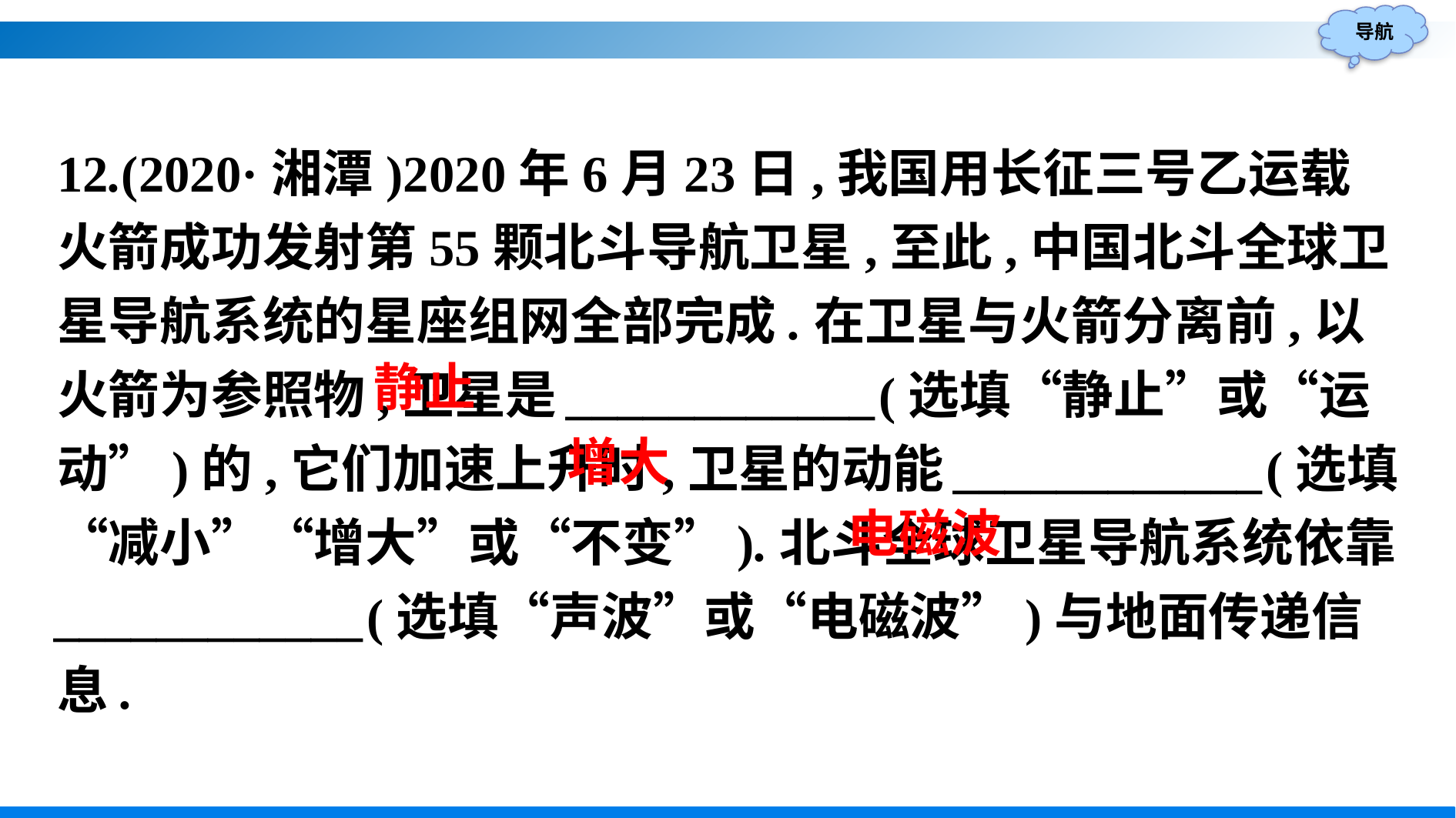

12.(2020·湘潭)2020年6月23日,我国用长征三号乙运载火箭成功发射第55颗北斗导航卫星,至此,中国北斗全球卫星导航系统的星座组网全部完成.在卫星与火箭分离前,以火箭为参照物,卫星是____________(选填“静止”或“运动”)的,它们加速上升时,卫星的动能____________(选填“减小”“增大”或“不变”).北斗全球卫星导航系统依靠____________(选填“声波”或“电磁波”)与地面传递信息.
静止
增大
电磁波